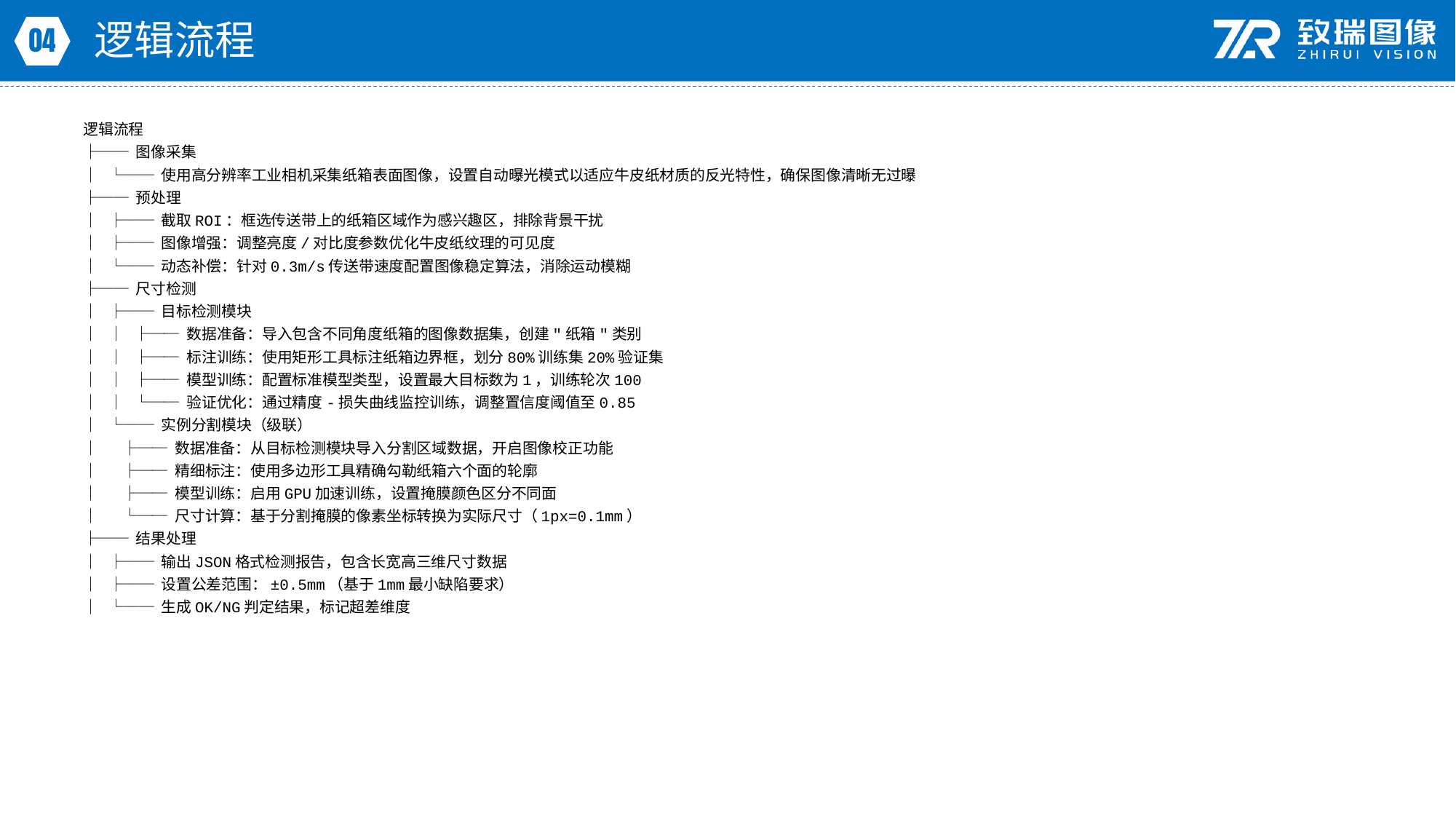

逻辑流程
04

逻辑流程
├── 图像采集
│   └── 使用高分辨率工业相机采集纸箱表面图像，设置自动曝光模式以适应牛皮纸材质的反光特性，确保图像清晰无过曝
├── 预处理
│   ├── 截取ROI：框选传送带上的纸箱区域作为感兴趣区，排除背景干扰
│   ├── 图像增强：调整亮度/对比度参数优化牛皮纸纹理的可见度
│   └── 动态补偿：针对0.3m/s传送带速度配置图像稳定算法，消除运动模糊
├── 尺寸检测
│   ├── 目标检测模块
│   │   ├── 数据准备：导入包含不同角度纸箱的图像数据集，创建"纸箱"类别
│   │   ├── 标注训练：使用矩形工具标注纸箱边界框，划分80%训练集20%验证集
│   │   ├── 模型训练：配置标准模型类型，设置最大目标数为1，训练轮次100
│   │   └── 验证优化：通过精度-损失曲线监控训练，调整置信度阈值至0.85
│   └── 实例分割模块（级联）
│       ├── 数据准备：从目标检测模块导入分割区域数据，开启图像校正功能
│       ├── 精细标注：使用多边形工具精确勾勒纸箱六个面的轮廓
│       ├── 模型训练：启用GPU加速训练，设置掩膜颜色区分不同面
│       └── 尺寸计算：基于分割掩膜的像素坐标转换为实际尺寸（1px=0.1mm）
├── 结果处理
│   ├── 输出JSON格式检测报告，包含长宽高三维尺寸数据
│   ├── 设置公差范围：±0.5mm（基于1mm最小缺陷要求）
│   └── 生成OK/NG判定结果，标记超差维度